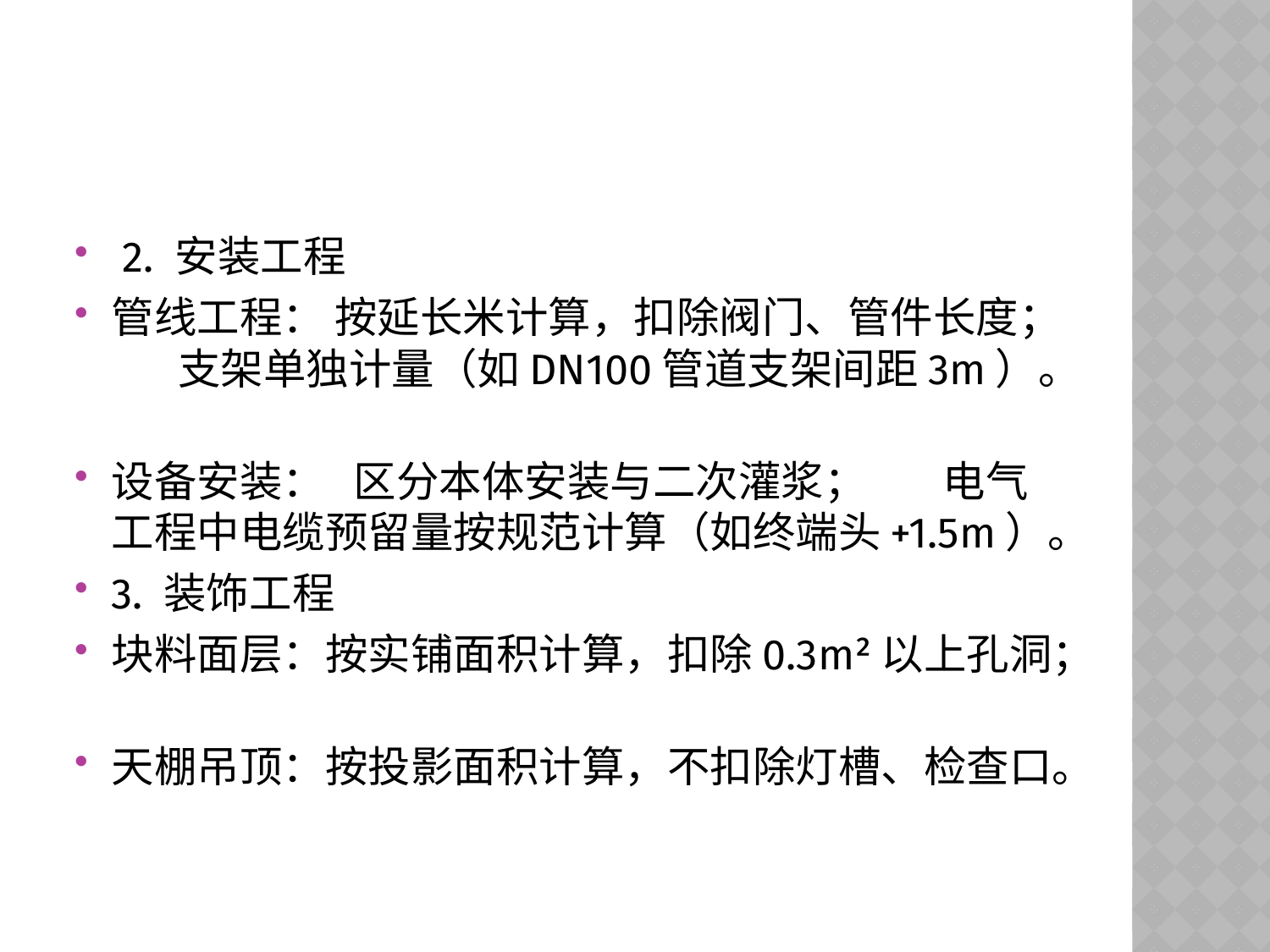

#
 2. 安装工程
管线工程： 按延长米计算，扣除阀门、管件长度；       支架单独计量（如DN100管道支架间距3m）。
设备安装：   区分本体安装与二次灌浆；        电气工程中电缆预留量按规范计算（如终端头+1.5m）。
3. 装饰工程
块料面层：按实铺面积计算，扣除0.3m²以上孔洞；
天棚吊顶：按投影面积计算，不扣除灯槽、检查口。